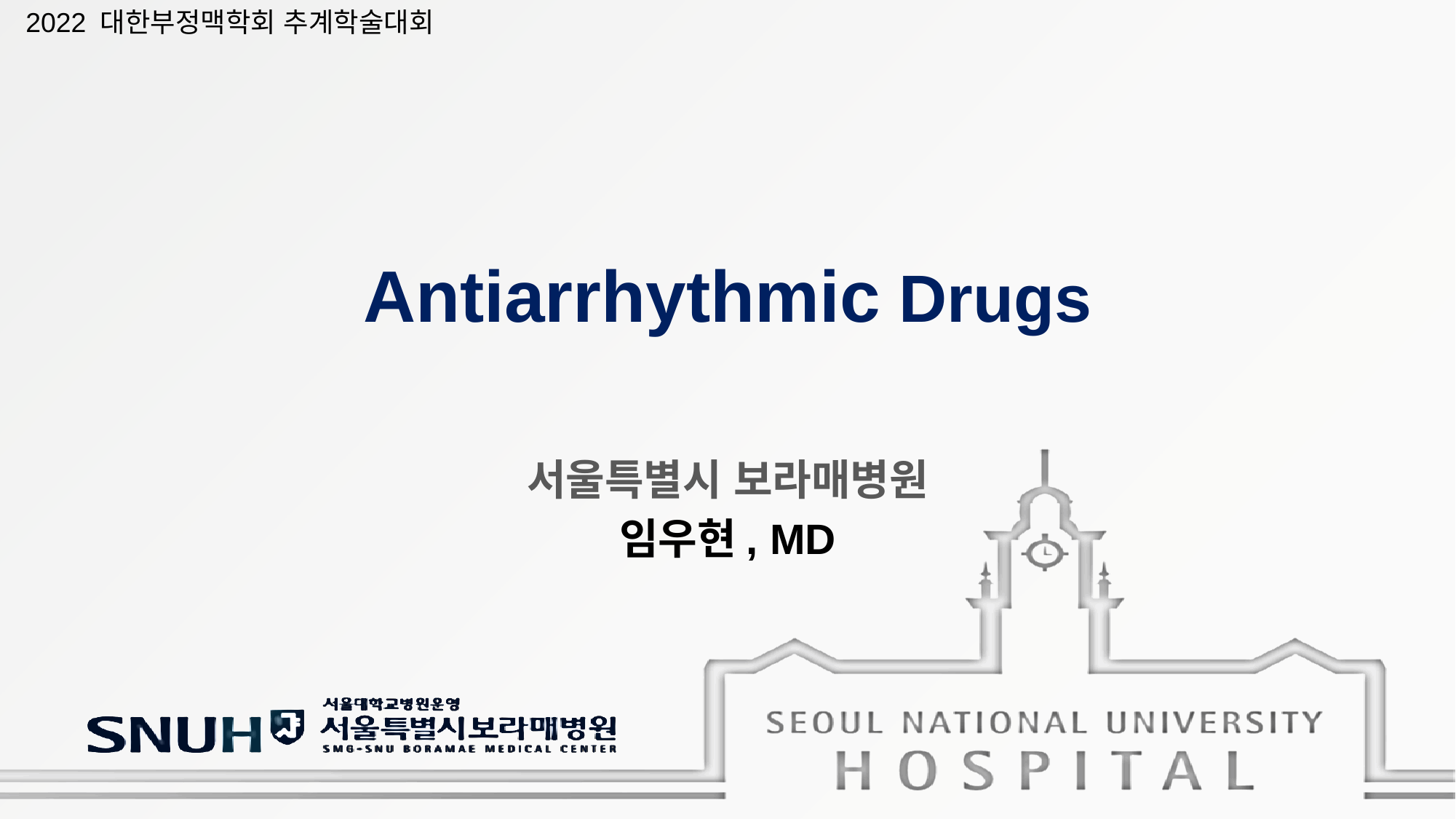

2022 대한부정맥학회 추계학술대회
# Antiarrhythmic Drugs
서울특별시 보라매병원
임우현, MD